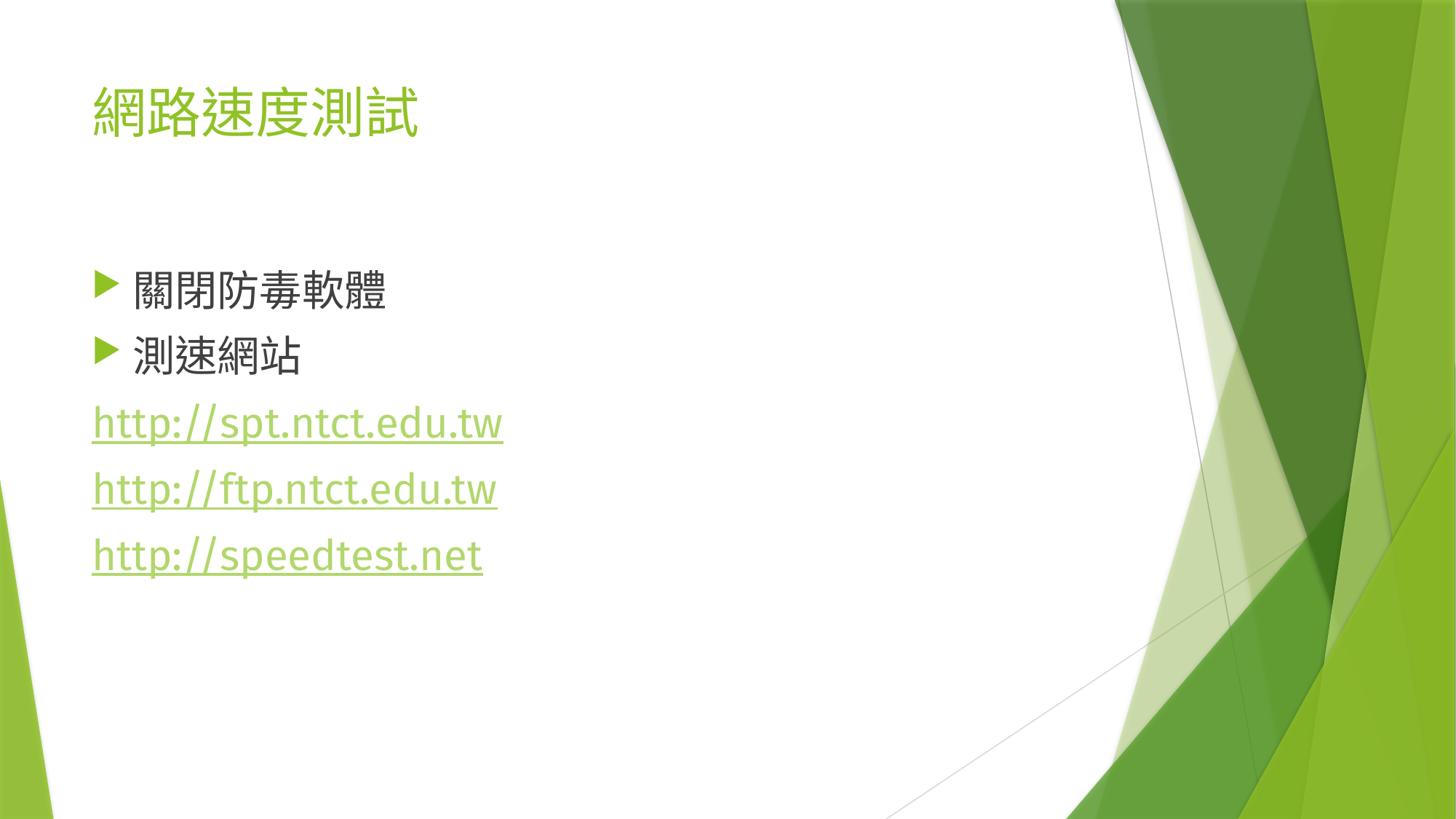

# 網路速度測試
關閉防毒軟體
測速網站
http://spt.ntct.edu.tw
http://ftp.ntct.edu.tw
http://speedtest.net